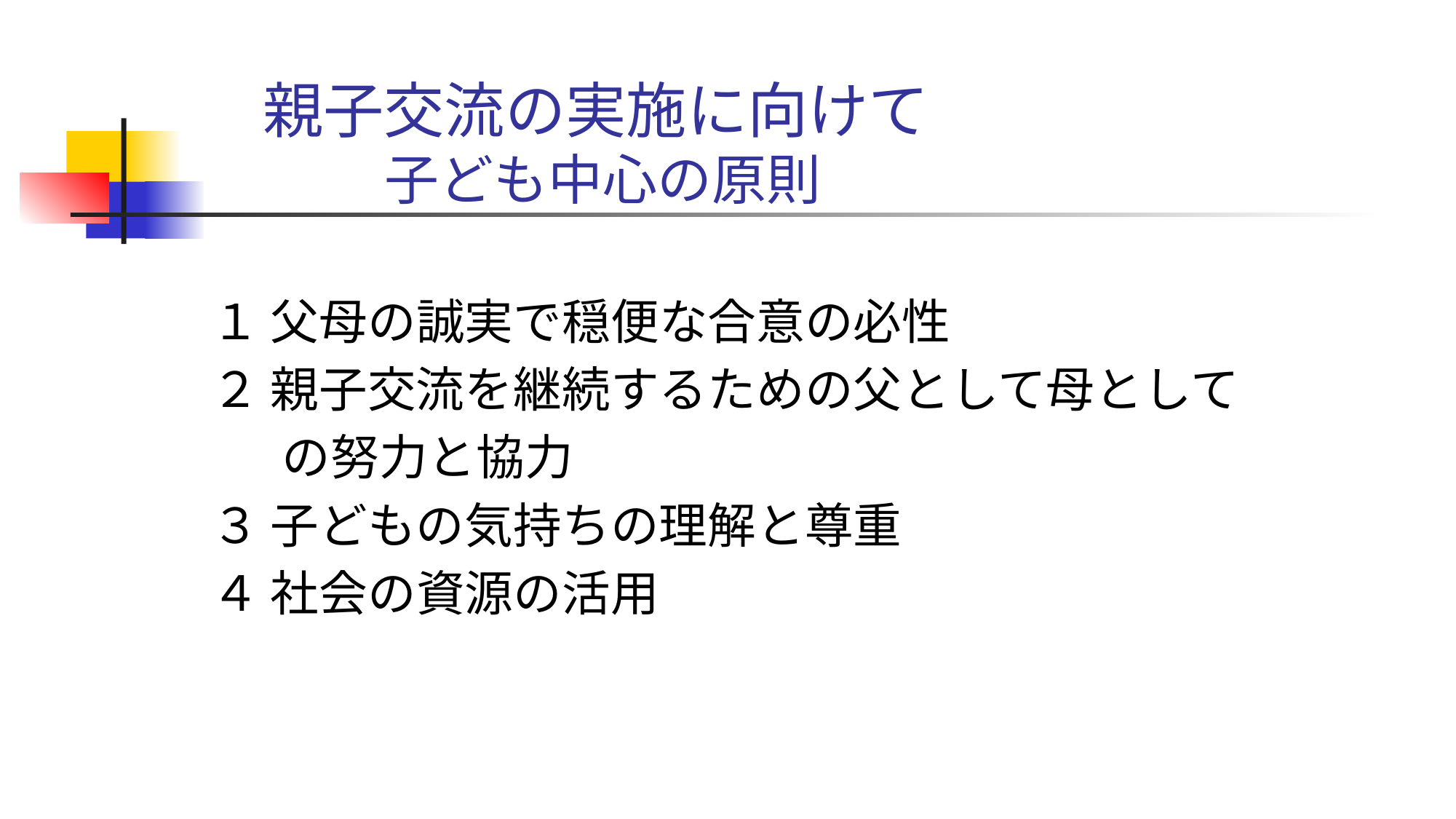

# 親子交流の実施に向けて 子ども中心の原則
１ 父母の誠実で穏便な合意の必性
２ 親子交流を継続するための父として母として
 　の努力と協力
３ 子どもの気持ちの理解と尊重
４ 社会の資源の活用